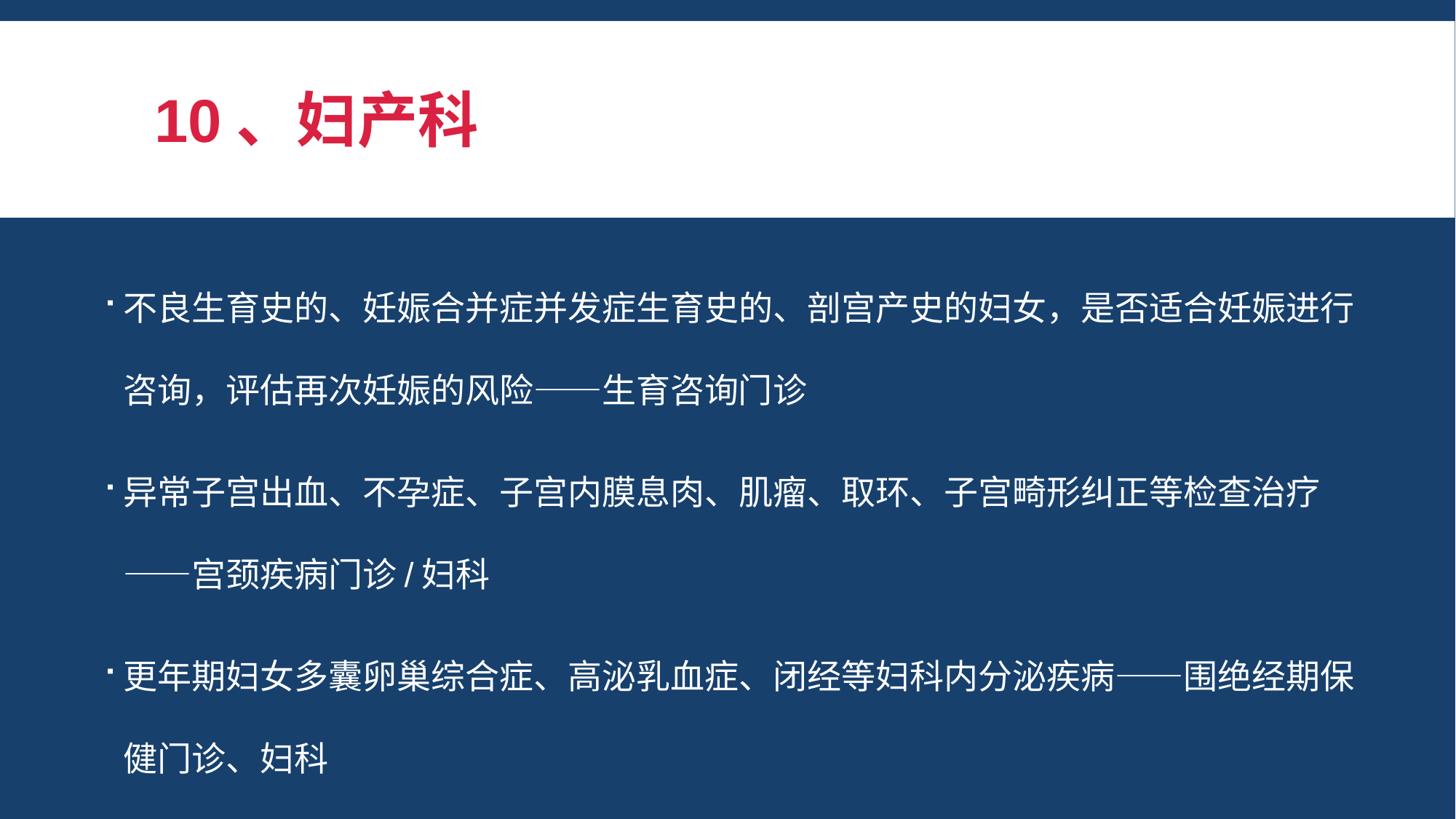

# 10、妇产科
不良生育史的、妊娠合并症并发症生育史的、剖宫产史的妇女，是否适合妊娠进行咨询，评估再次妊娠的风险——生育咨询门诊
异常子宫出血、不孕症、子宫内膜息肉、肌瘤、取环、子宫畸形纠正等检查治疗——宫颈疾病门诊/妇科
更年期妇女多囊卵巢综合症、高泌乳血症、闭经等妇科内分泌疾病——围绝经期保健门诊、妇科